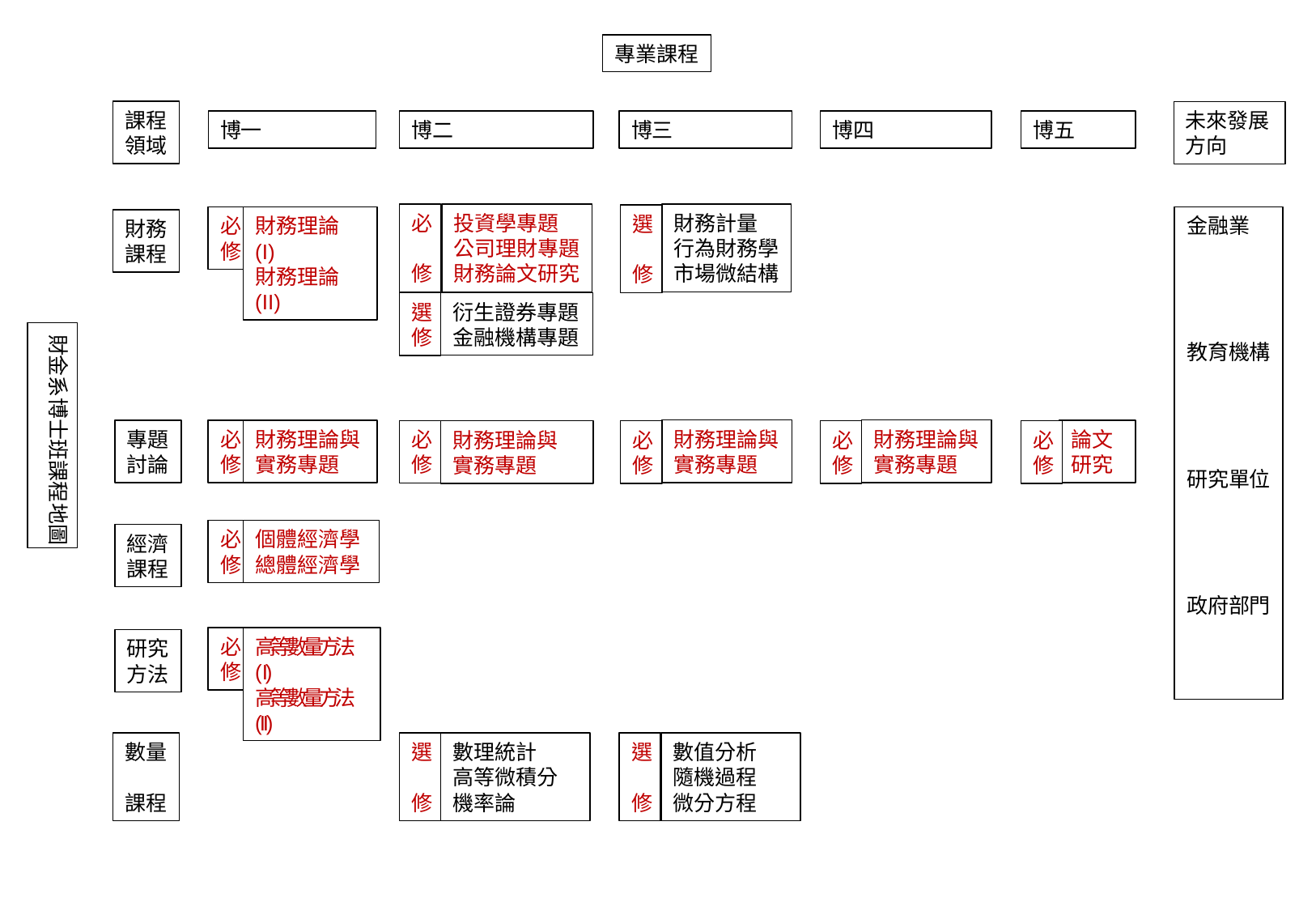

專業課程
課程
領域
未來發展方向
博一
博二
博三
博四
博五
投資學專題
公司理財專題
財務論文研究
財務計量
行為財務學
市場微結構
必

修
選

修
必
修
財務理論 (I)
財務理論 (II)
金融業

教育機構

研究單位

政府部門

財務
課程
選
修
衍生證券專題
金融機構專題
財金系博士班課程地圖
財務理論與
實務專題
財務理論與
實務專題
專題
討論
必
修
財務理論與
實務專題
論文
研究
必
修
財務理論與
實務專題
必
修
必
修
必
修
必
修
個體經濟學
總體經濟學
經濟
課程
必
修
高等數量方法 (I)
高等數量方法 (II)
研究
方法
數量

課程
選

修
數理統計
高等微積分
機率論
選

修
數值分析
隨機過程
微分方程